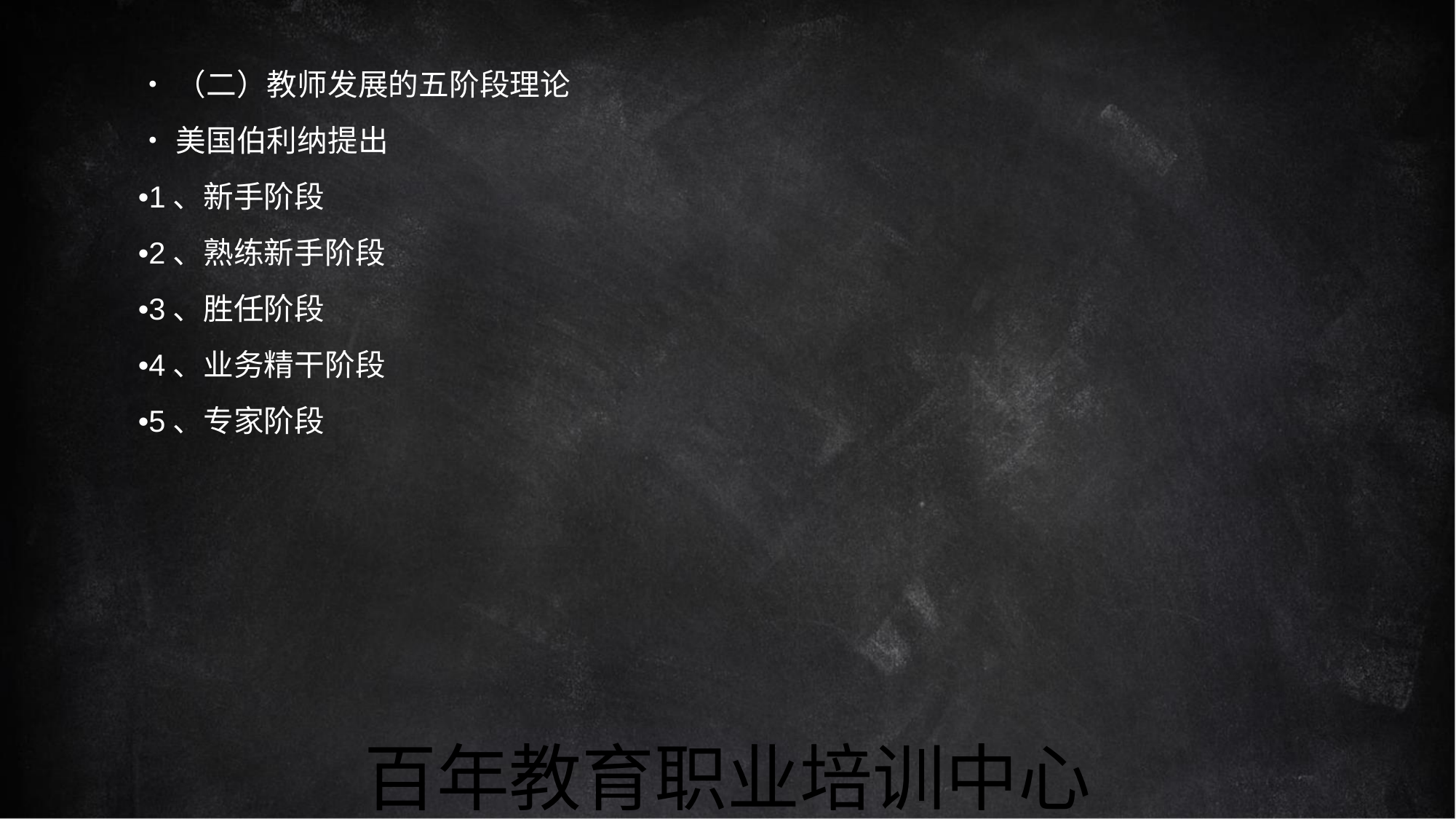

•（二）教师发展的五阶段理论
•美国伯利纳提出
•1、新手阶段
•2、熟练新手阶段
•3、胜任阶段
•4、业务精干阶段
•5、专家阶段
百年教育职业培训中心